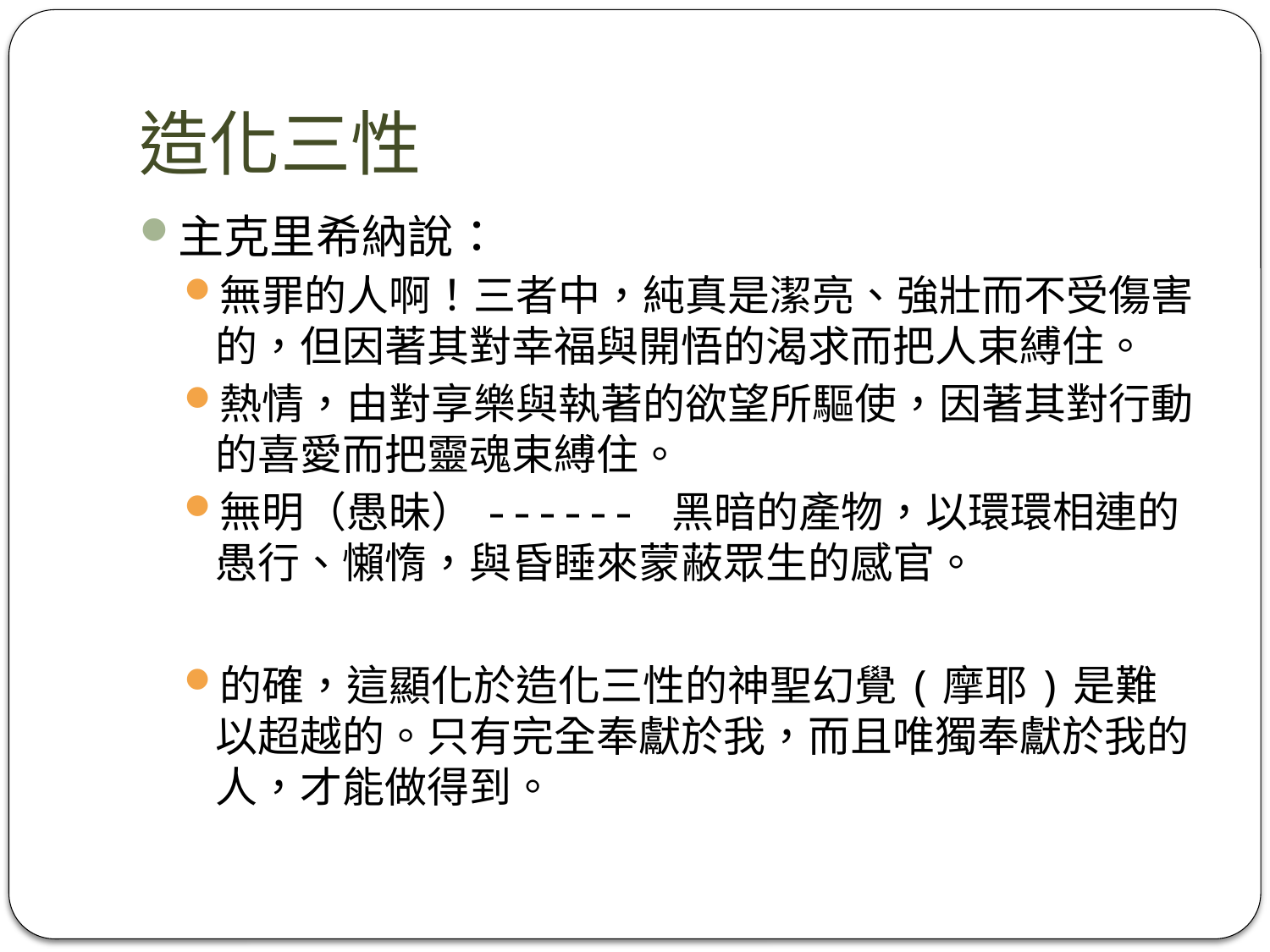

# 造化三性
主克里希納說：
無罪的人啊！三者中，純真是潔亮、強壯而不受傷害的，但因著其對幸福與開悟的渴求而把人束縛住。
熱情，由對享樂與執著的欲望所驅使，因著其對行動的喜愛而把靈魂束縛住。
無明（愚昧）------ 黑暗的產物，以環環相連的愚行、懶惰，與昏睡來蒙蔽眾生的感官。

的確，這顯化於造化三性的神聖幻覺(摩耶)是難以超越的。只有完全奉獻於我，而且唯獨奉獻於我的人，才能做得到。